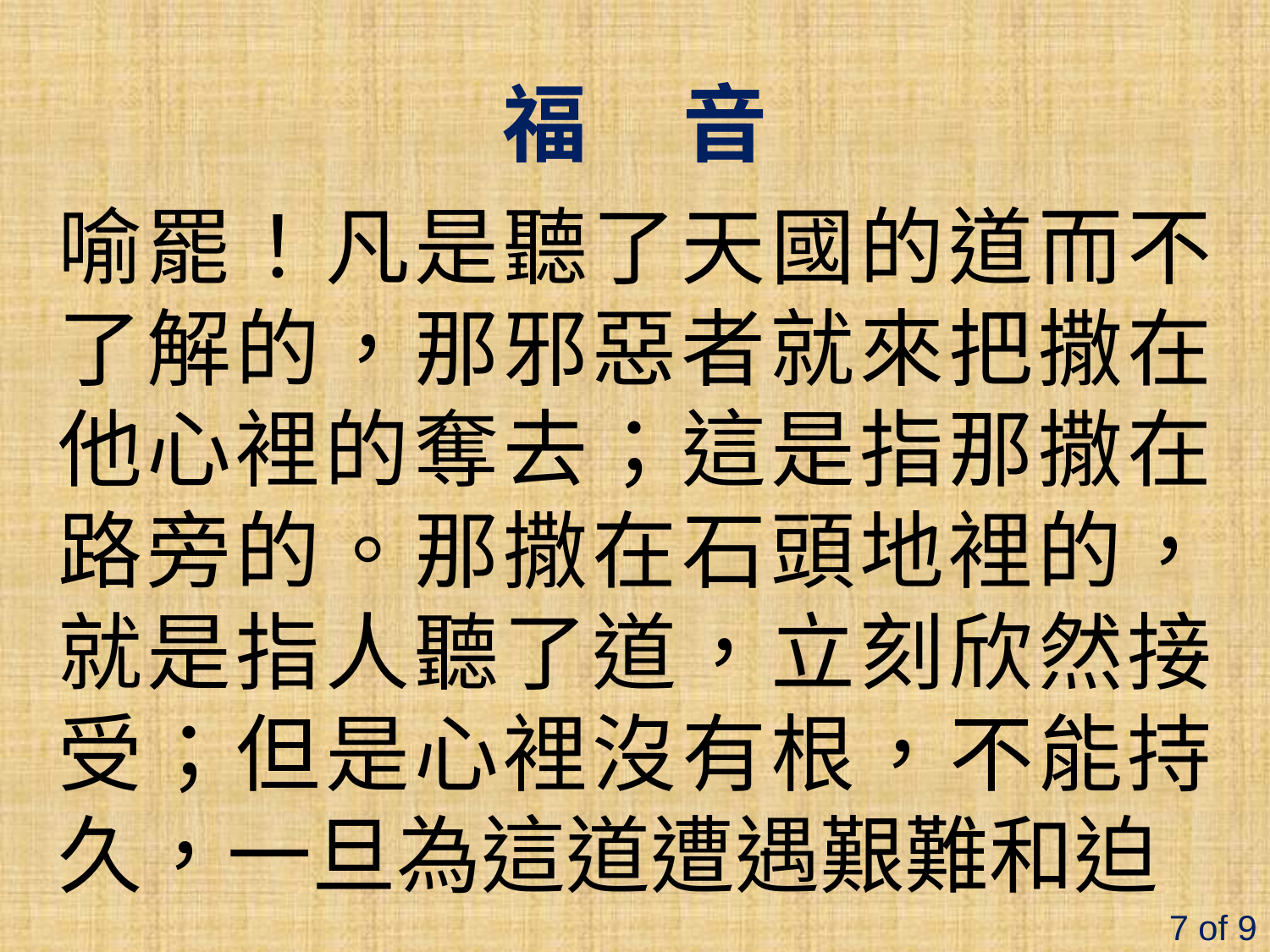

福     音

喻罷！凡是聽了天國的道而不了解的，那邪惡者就來把撒在他心裡的奪去；這是指那撒在路旁的。那撒在石頭地裡的，就是指人聽了道，立刻欣然接受；但是心裡沒有根，不能持久，一旦為這道遭遇艱難和迫
7 of 9